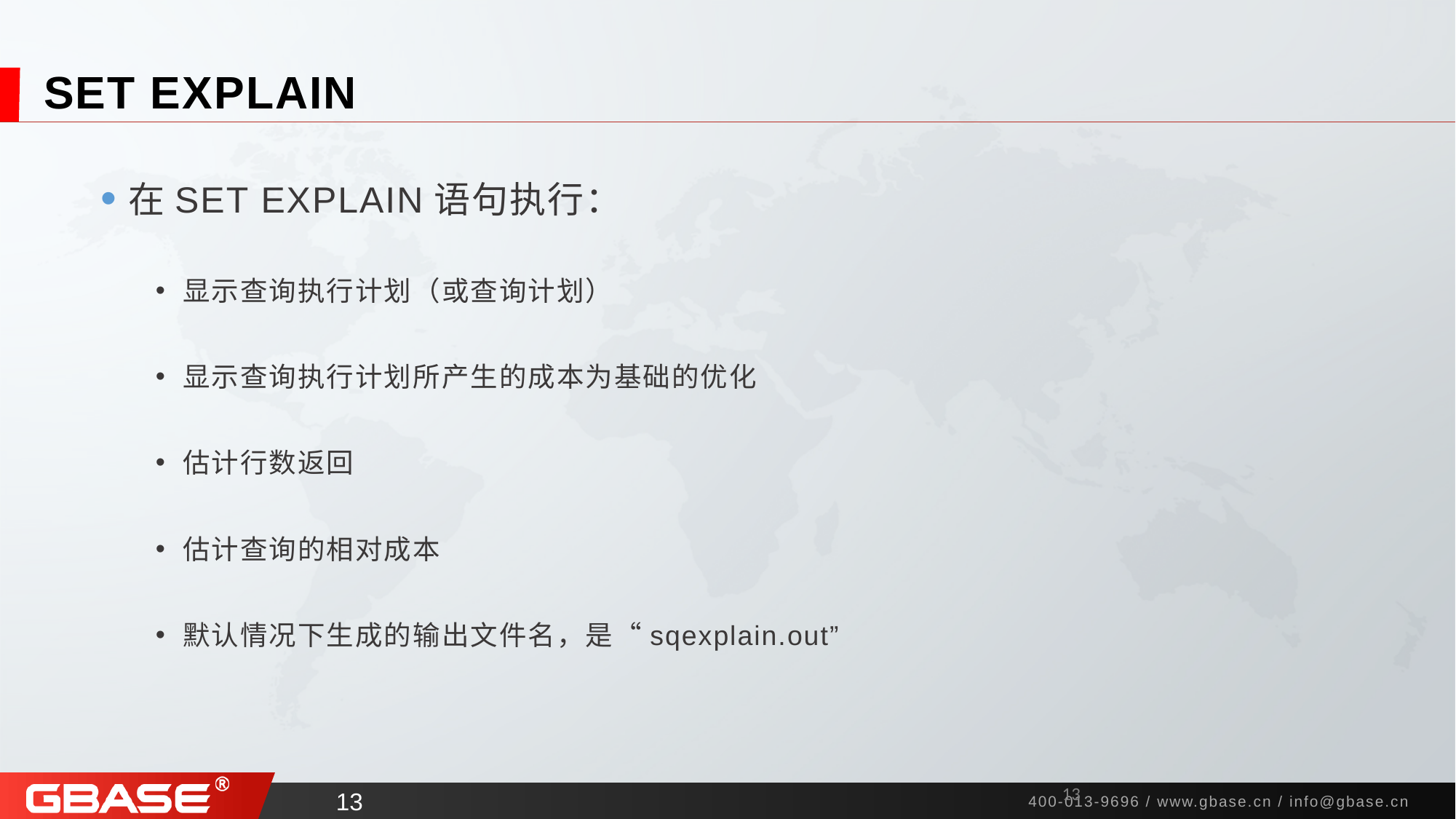

# SET EXPLAIN
在SET EXPLAIN语句执行：
显示查询执行计划（或查询计划）
显示查询执行计划所产生的成本为基础的优化
估计行数返回
估计查询的相对成本
默认情况下生成的输出文件名，是“sqexplain.out”
13